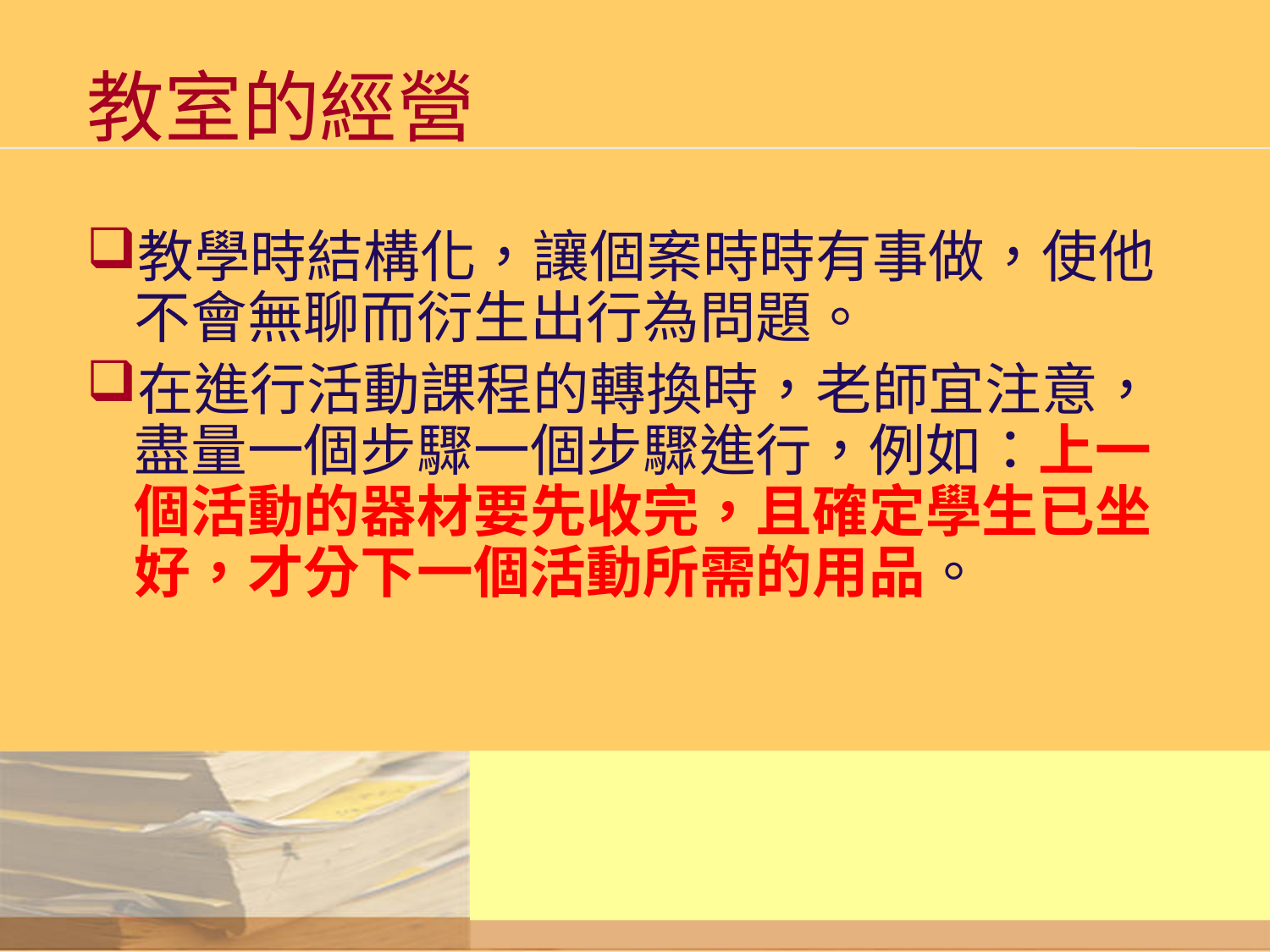

# 教室的經營
教學時結構化，讓個案時時有事做，使他不會無聊而衍生出行為問題。
在進行活動課程的轉換時，老師宜注意，盡量一個步驟一個步驟進行，例如：上一個活動的器材要先收完，且確定學生已坐好，才分下一個活動所需的用品。